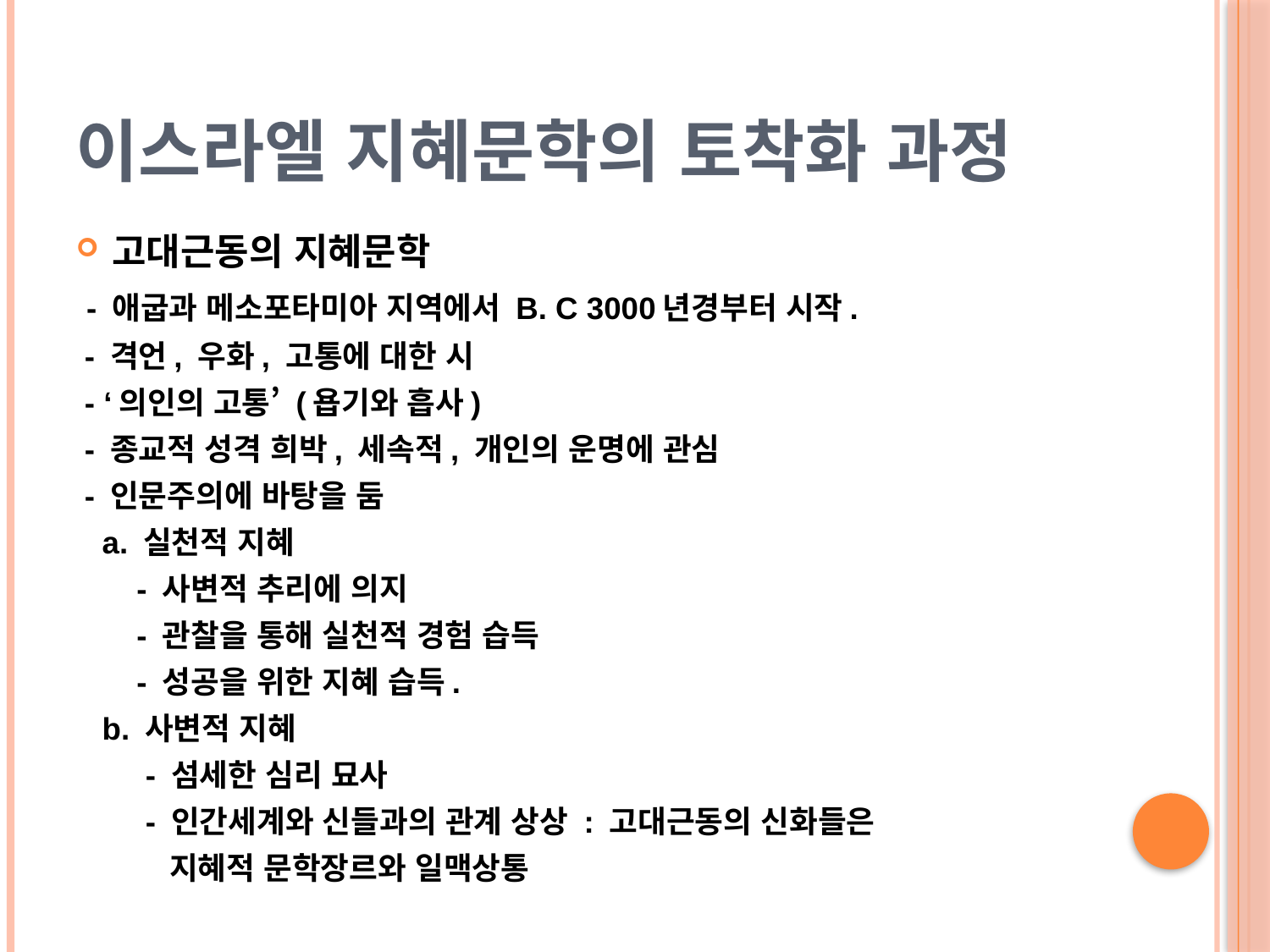

# 이스라엘 지혜문학의 토착화 과정
고대근동의 지혜문학
 - 애굽과 메소포타미아 지역에서 B. C 3000년경부터 시작.
 - 격언, 우화, 고통에 대한 시
 - ‘의인의 고통’ (욥기와 흡사)
 - 종교적 성격 희박, 세속적, 개인의 운명에 관심
 - 인문주의에 바탕을 둠
   a. 실천적 지혜
       - 사변적 추리에 의지
       - 관찰을 통해 실천적 경험 습득
       - 성공을 위한 지혜 습득.
   b. 사변적 지혜
        - 섬세한 심리 묘사
        - 인간세계와 신들과의 관계 상상 : 고대근동의 신화들은
          지혜적 문학장르와 일맥상통